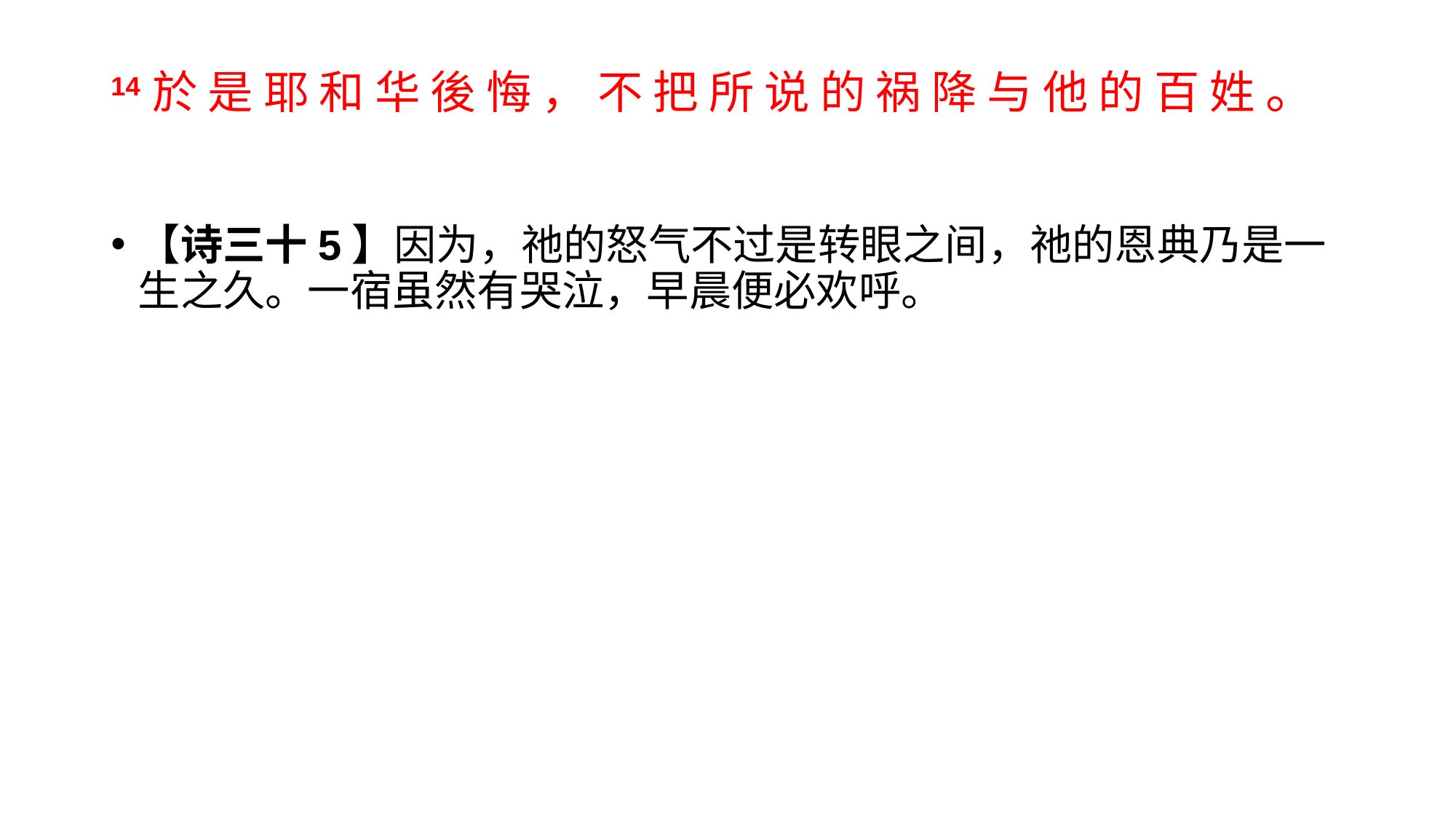

# 14 於 是 耶 和 华 後 悔 ， 不 把 所 说 的 祸 降 与 他 的 百 姓 。
【诗三十5】因为，祂的怒气不过是转眼之间，祂的恩典乃是一生之久。一宿虽然有哭泣，早晨便必欢呼。